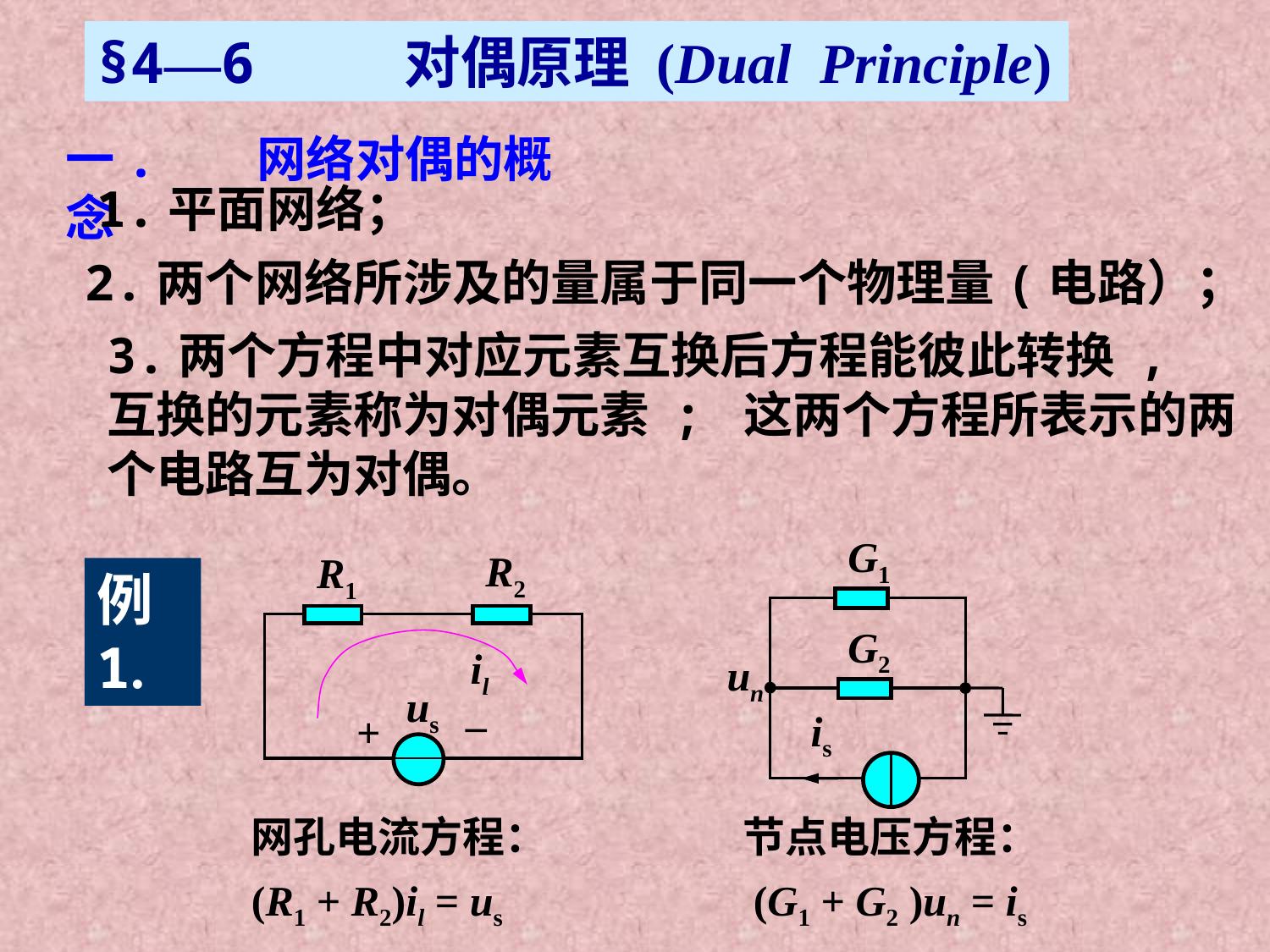

§4—6    对偶原理 (Dual  Principle)
一.   网络对偶的概念
1.平面网络；
2.两个网络所涉及的量属于同一个物理量(电路）；
3.两个方程中对应元素互换后方程能彼此转换 , 互换的元素称为对偶元素 ; 这两个方程所表示的两个电路互为对偶。
G1

G2
un

is

R2
R1

il
us
–
+

例1.
网孔电流方程：
节点电压方程：
(R1 + R2)il = us
(G1 + G2 )un = is